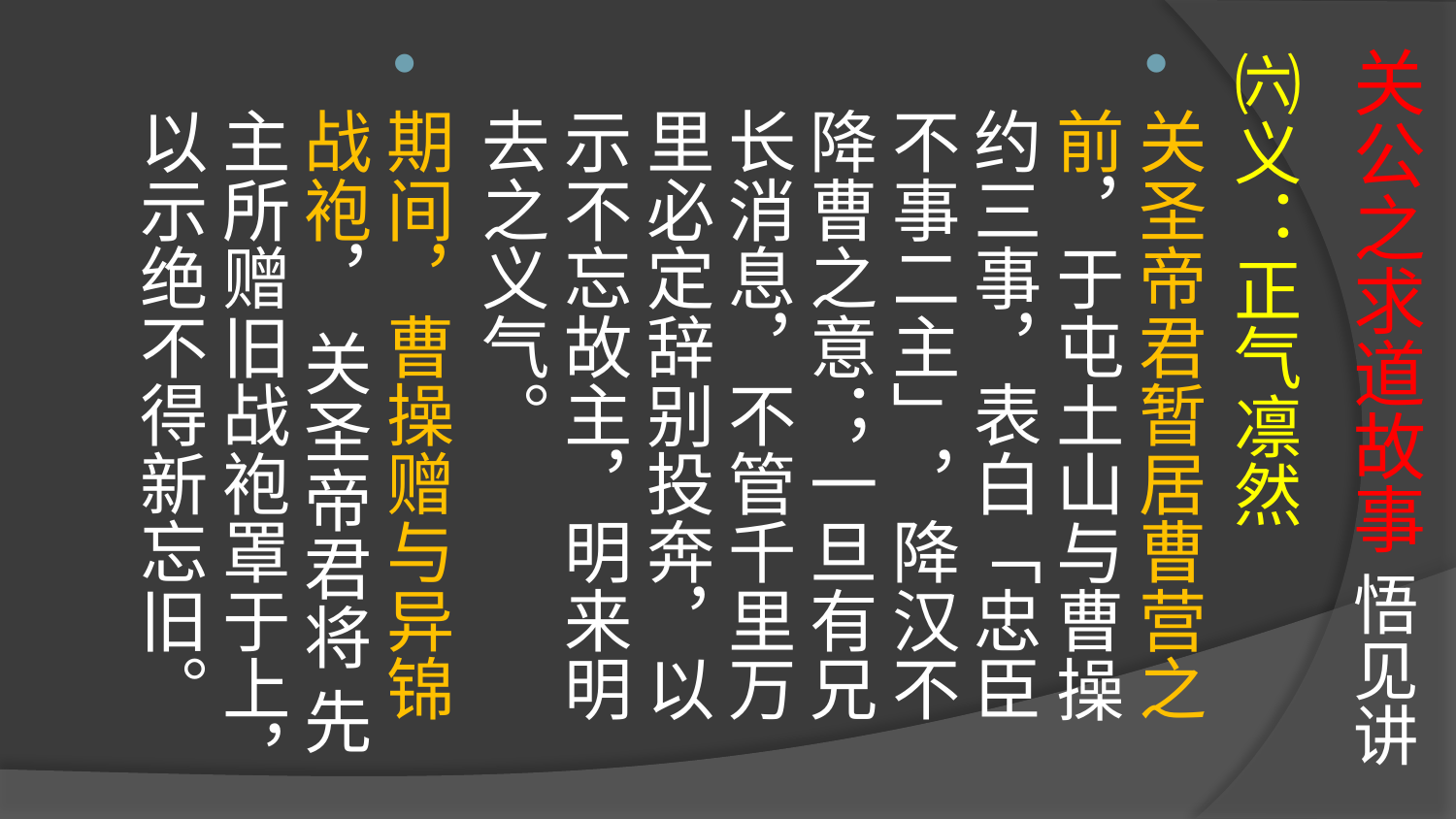

# 关公之求道故事 悟见讲
㈥义：正气凛然
关圣帝君暂居曹营之前，于屯土山与曹操约三事，表白「忠臣不事二主」，降汉不降曹之意；一旦有兄长消息，不管千里万里必定辞别投奔，以示不忘故主，明来明去之义气。
期间，曹操赠与异锦战袍， 关圣帝君将 先主所赠旧战袍罩于上，以示绝不得新忘旧。